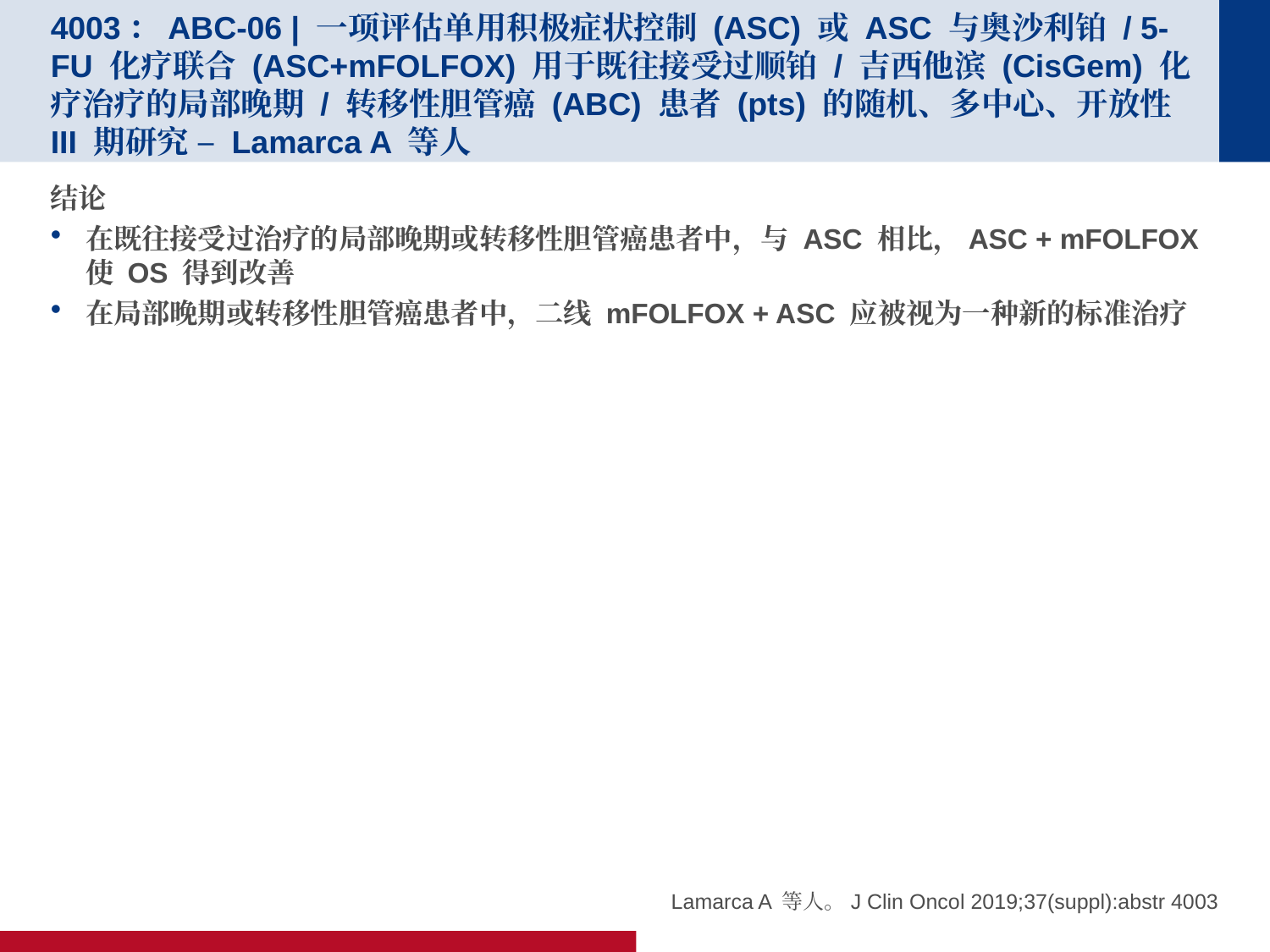

# 4003：ABC-06 | 一项评估单用积极症状控制 (ASC) 或 ASC 与奥沙利铂 / 5-FU 化疗联合 (ASC+mFOLFOX) 用于既往接受过顺铂 / 吉西他滨 (CisGem) 化疗治疗的局部晚期 / 转移性胆管癌 (ABC) 患者 (pts) 的随机、多中心、开放性 III 期研究 – Lamarca A 等人
结论
在既往接受过治疗的局部晚期或转移性胆管癌患者中，与 ASC 相比，ASC + mFOLFOX 使 OS 得到改善
在局部晚期或转移性胆管癌患者中，二线 mFOLFOX + ASC 应被视为一种新的标准治疗

Lamarca A 等人。J Clin Oncol 2019;37(suppl):abstr 4003